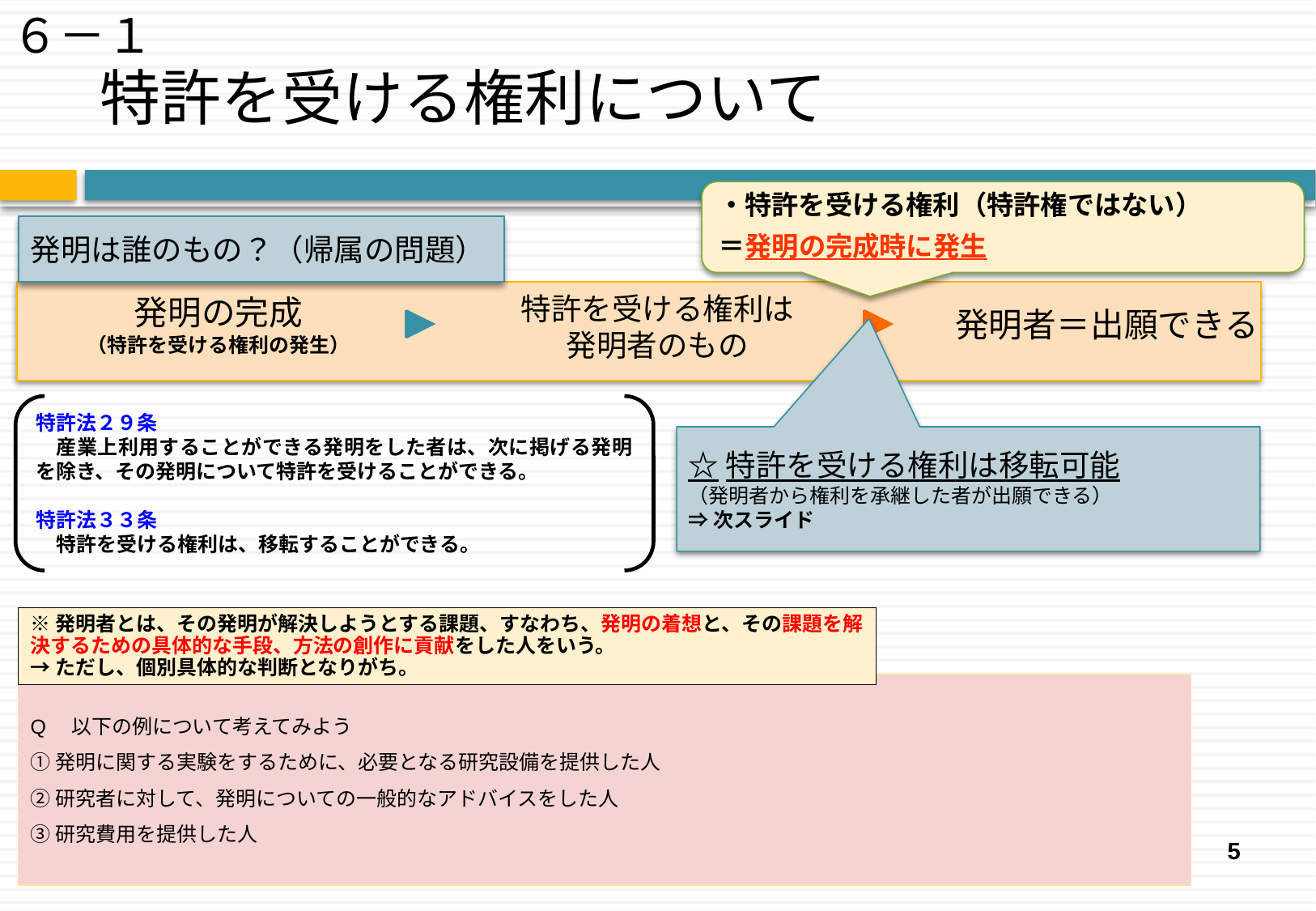

６－１
# 特許を受ける権利について
・特許を受ける権利（特許権ではない）
＝発明の完成時に発生
発明は誰のもの？（帰属の問題）
発明の完成
（特許を受ける権利の発生）
特許を受ける権利は
発明者のもの

発明者＝出願できる

特許法２９条
　産業上利用することができる発明をした者は、次に掲げる発明を除き、その発明について特許を受けることができる。

特許法３３条
　特許を受ける権利は、移転することができる。
☆特許を受ける権利は移転可能
（発明者から権利を承継した者が出願できる）
⇒次スライド
※発明者とは、その発明が解決しようとする課題、すなわち、発明の着想と、その課題を解決するための具体的な手段、方法の創作に貢献をした人をいう。
→ただし、個別具体的な判断となりがち。
Q　以下の例について考えてみよう
①発明に関する実験をするために、必要となる研究設備を提供した人
②研究者に対して、発明についての一般的なアドバイスをした人
③研究費用を提供した人
5